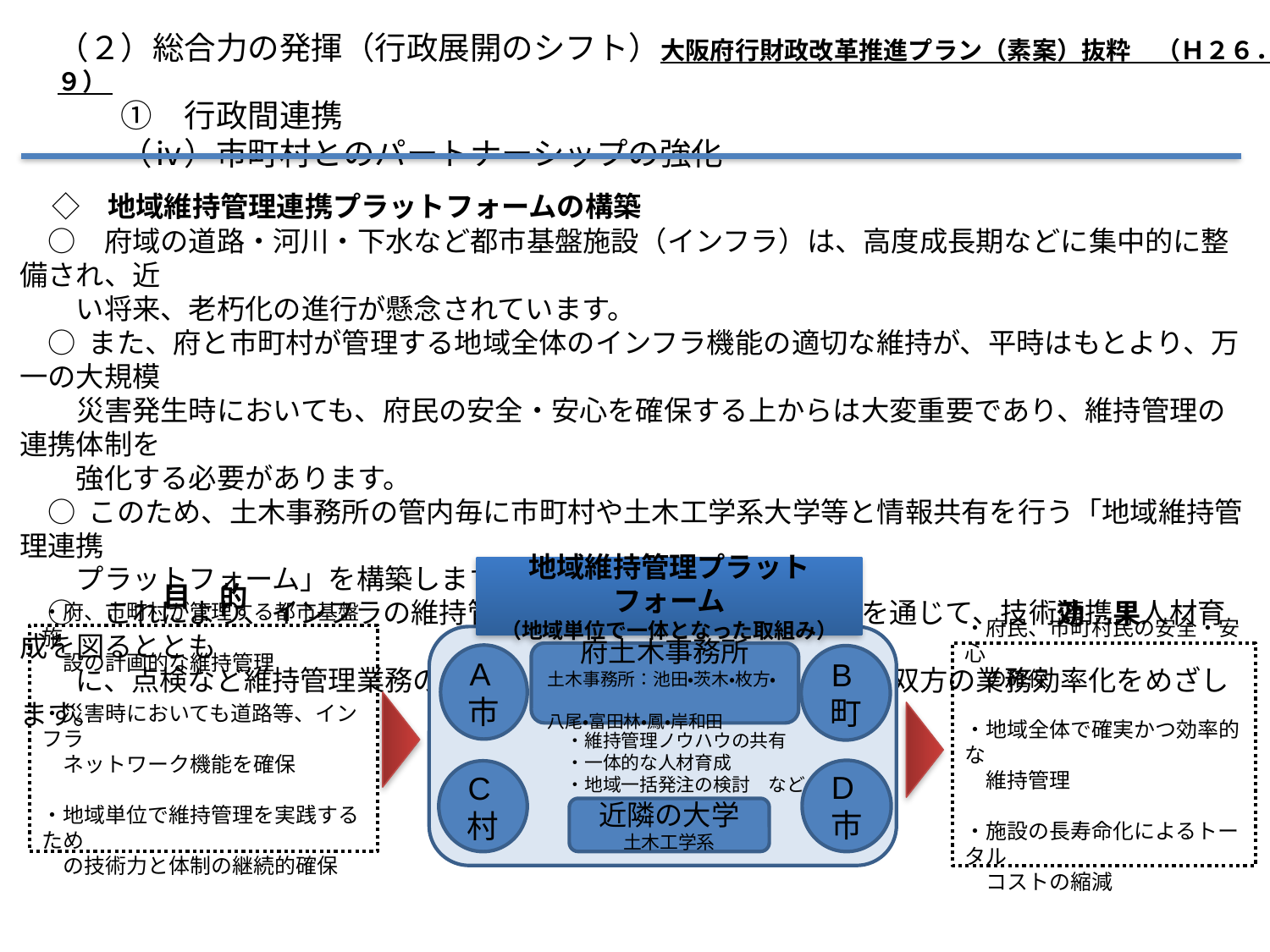

（２）総合力の発揮（行政展開のシフト）大阪府行財政改革推進プラン（素案）抜粋　（Ｈ２６．９）
　　①　行政間連携
　　（ⅳ）市町村とのパートナーシップの強化

　◇　地域維持管理連携プラットフォームの構築
　○　府域の道路・河川・下水など都市基盤施設（インフラ）は、高度成長期などに集中的に整備され、近
　　い将来、老朽化の進行が懸念されています。
　○  また、府と市町村が管理する地域全体のインフラ機能の適切な維持が、平時はもとより、万一の大規模
　　災害発生時においても、府民の安全・安心を確保する上からは大変重要であり、維持管理の連携体制を
　　強化する必要があります。
　○  このため、土木事務所の管内毎に市町村や土木工学系大学等と情報共有を行う「地域維持管理連携
　　プラットフォーム」を構築します。
　○　これにより、インフラの維持管理ノウハウの共有や技術研修を通じて、技術連携・人材育成を図るととも
　　に、点検など維持管理業務の地域一括発注の検討など府、市町村双方の業務効率化をめざします。
地域維持管理プラットフォーム
（地域単位で一体となった取組み）
目　的
効　果
・府、市町村が管理する都市基盤施
　設の計画的な維持管理

・災害時においても道路等、インフラ
　ネットワーク機能を確保

・地域単位で維持管理を実践するため
　の技術力と体制の継続的確保

府土木事務所
土木事務所：池田・茨木・枚方・
八尾・富田林・鳳・岸和田

・府民、市町村民の安全・安心
　の確保

・地域全体で確実かつ効率的な
　維持管理

・施設の長寿命化によるトータル
　コストの縮減

A市
B町

・維持管理ノウハウの共有
・一体的な人材育成
・地域一括発注の検討　など

D市
C村
近隣の大学
土木工学系